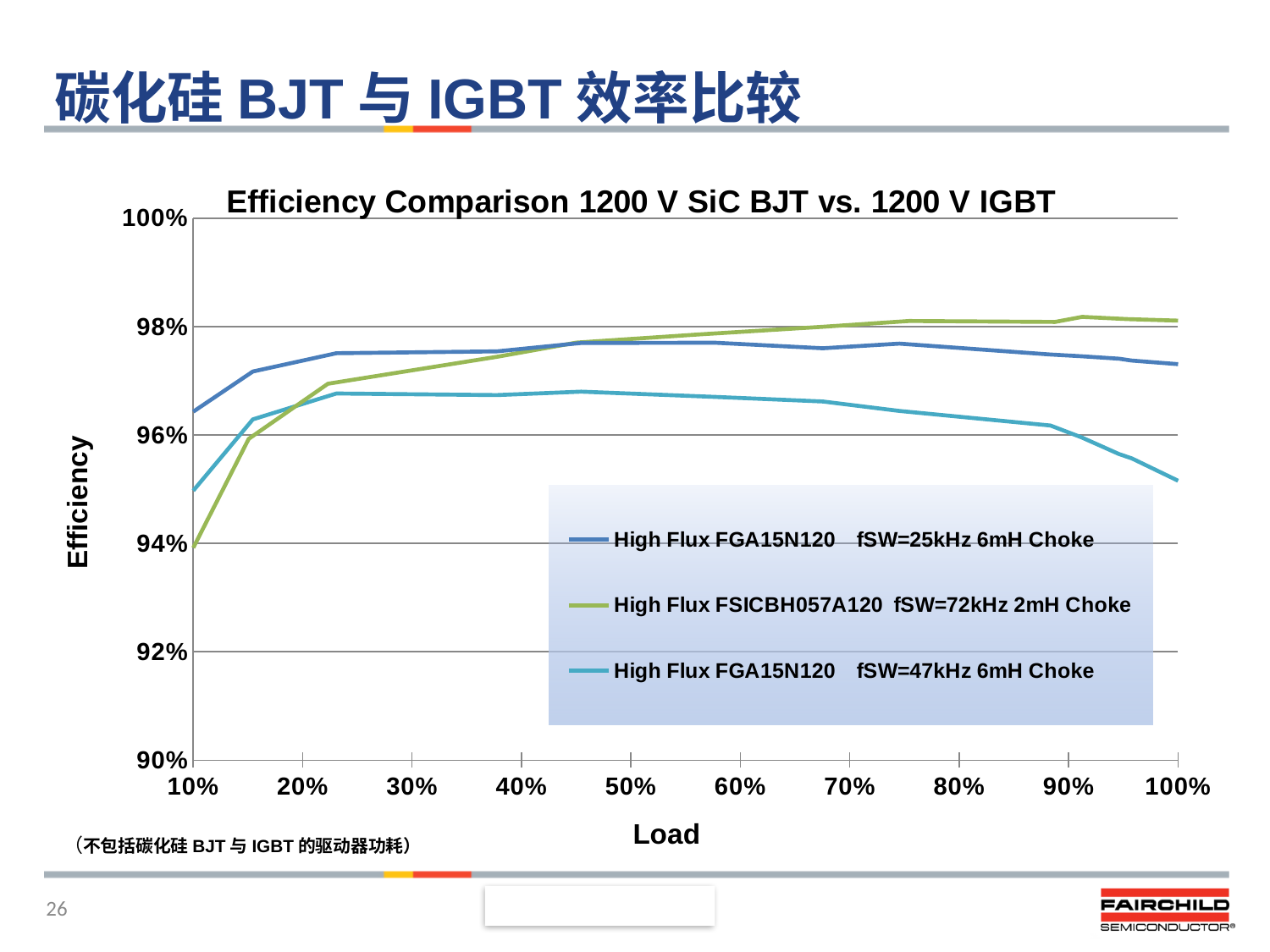

# 碳化硅BJT与IGBT效率比较

### Chart: Efficiency Comparison 1200 V SiC BJT vs. 1200 V IGBT

| Category | High Flux FGA15N120    fSW=25kHz 6mH Choke | High Flux FSICBH057A120  fSW=72kHz 2mH Choke | High Flux FGA15N120    fSW=47kHz 6mH Choke |
|---|---|---|---|
（不包括碳化硅BJT与IGBT的驱动器功耗）